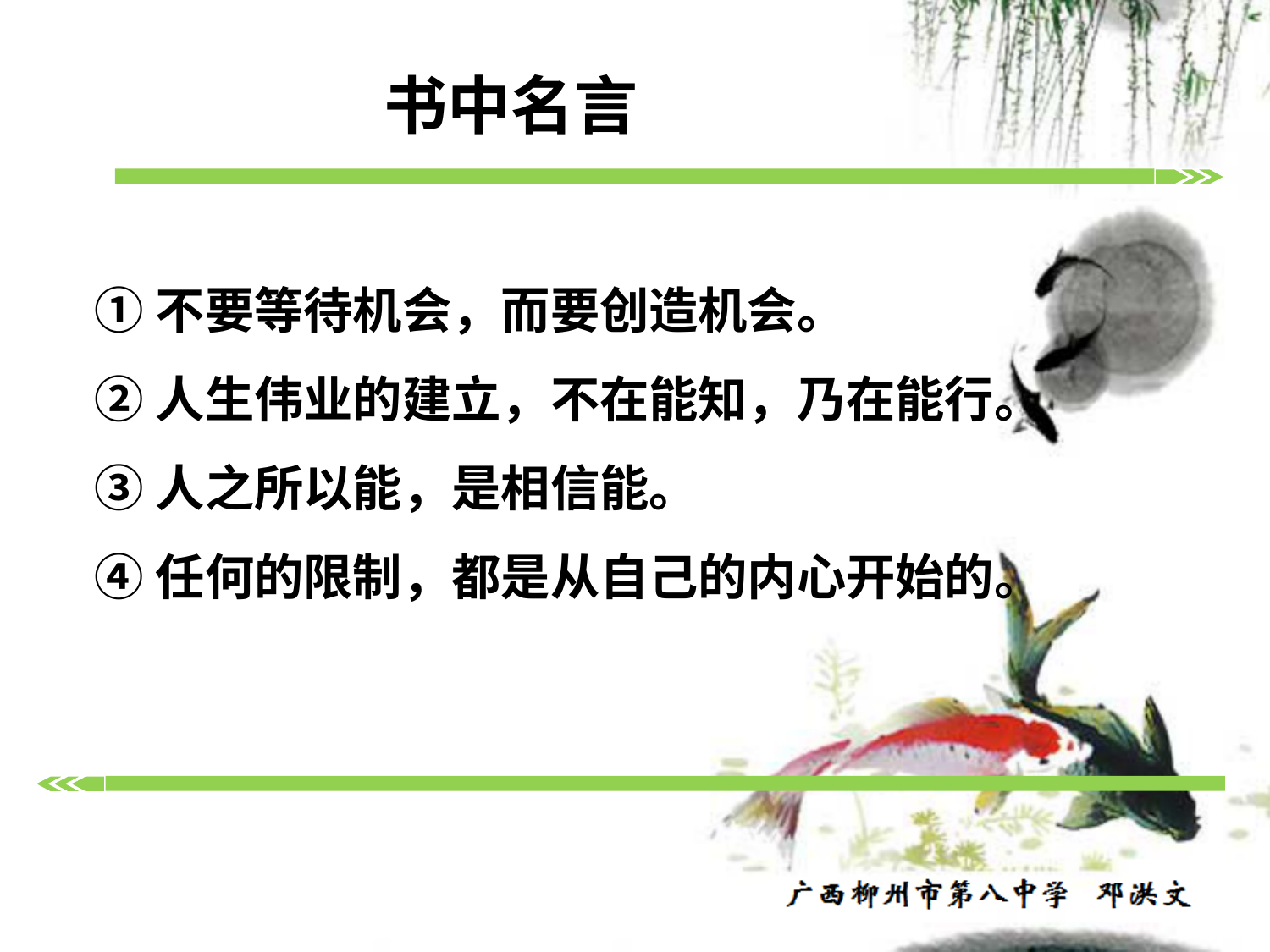

书中名言

①不要等待机会，而要创造机会。
②人生伟业的建立，不在能知，乃在能行。
③人之所以能，是相信能。
④任何的限制，都是从自己的内心开始的。